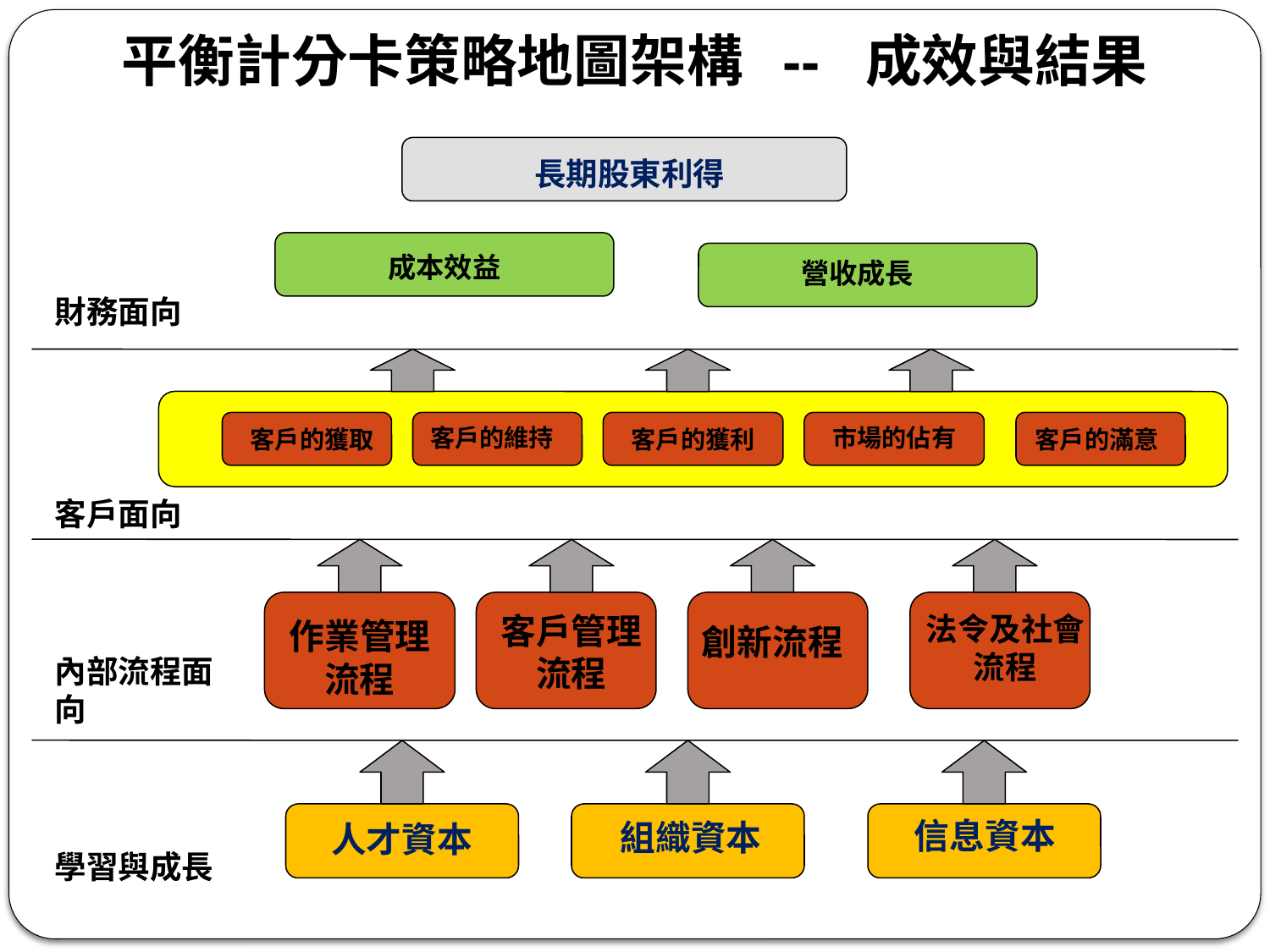

# 平衡計分卡策略地圖架構  --  成效與結果

長期股東利得

成本效益

營收成長
財務面向

客戶的維持
市場的佔有
客戶的滿意
客戶的獲取
客戶的獲利
客戶面向

客戶管理流程
法令及社會流程
作業管理流程
創新流程
內部流程面向

信息資本
組織資本
人才資本
學習與成長